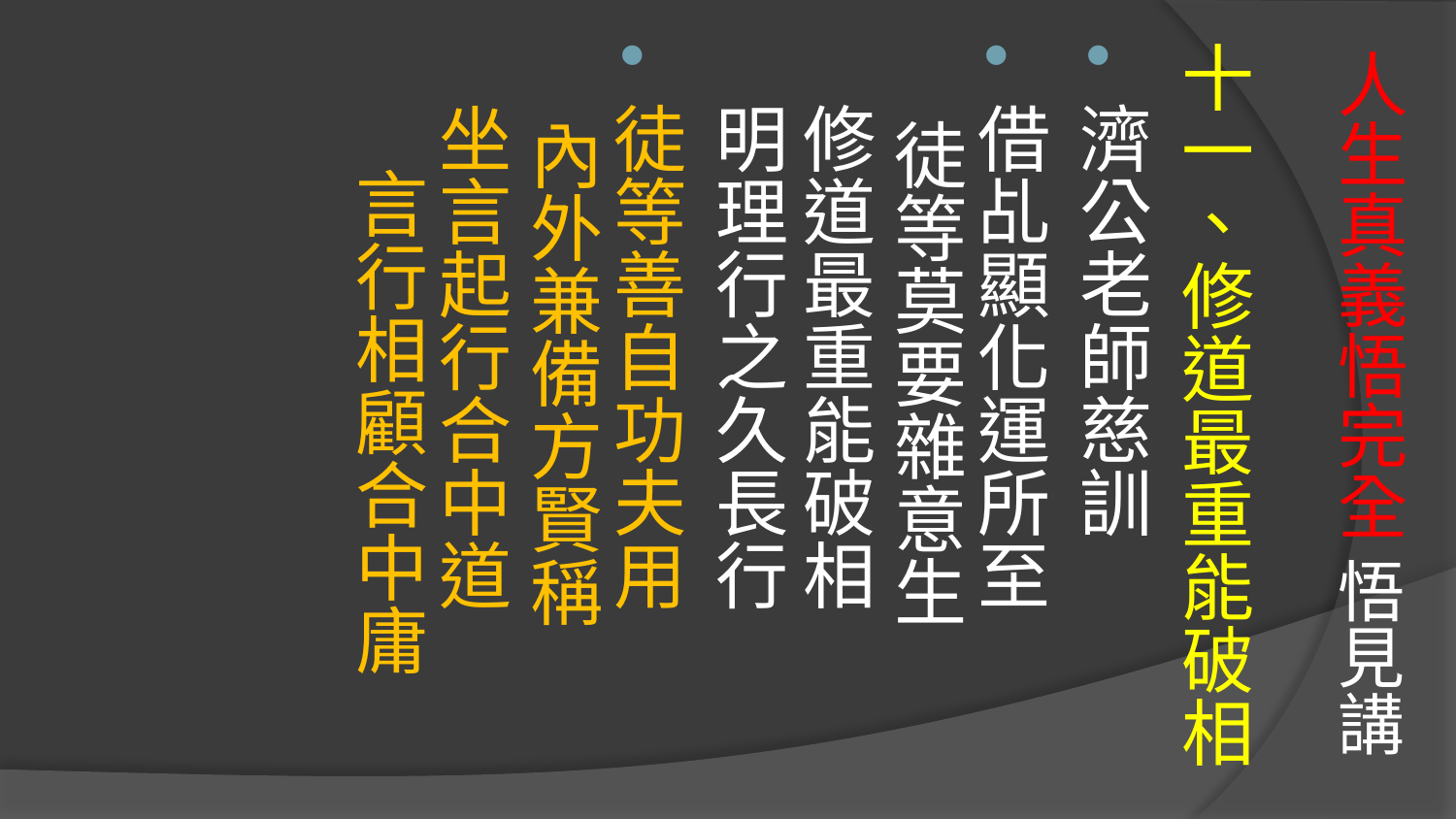

# 人生真義悟完全 悟見講
十一、修道最重能破相
濟公老師慈訓
借乩顯化運所至　        徒等莫要雜意生
修道最重能破相　    明理行之久長行
徒等善自功夫用　        內外兼備方賢稱
坐言起行合中道　           言行相顧合中庸